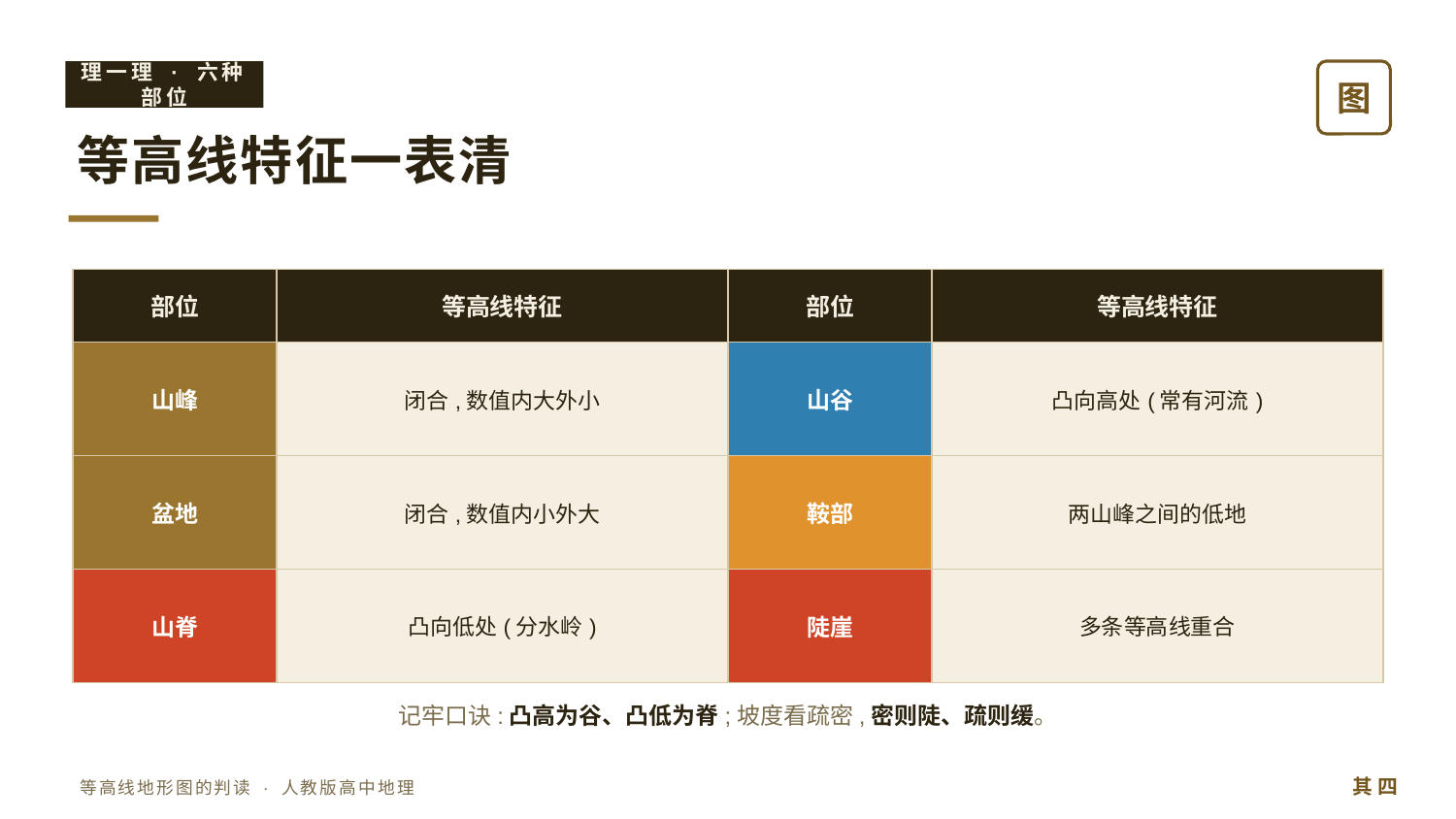

理一理 · 六种部位
图

等高线特征一表清

| 部位 | 等高线特征 | 部位 | 等高线特征 |
| --- | --- | --- | --- |
| 山峰 | 闭合,数值内大外小 | 山谷 | 凸向高处(常有河流) |
| 盆地 | 闭合,数值内小外大 | 鞍部 | 两山峰之间的低地 |
| 山脊 | 凸向低处(分水岭) | 陡崖 | 多条等高线重合 |
记牢口诀:凸高为谷、凸低为脊;坡度看疏密,密则陡、疏则缓。
其 四
等高线地形图的判读 · 人教版高中地理